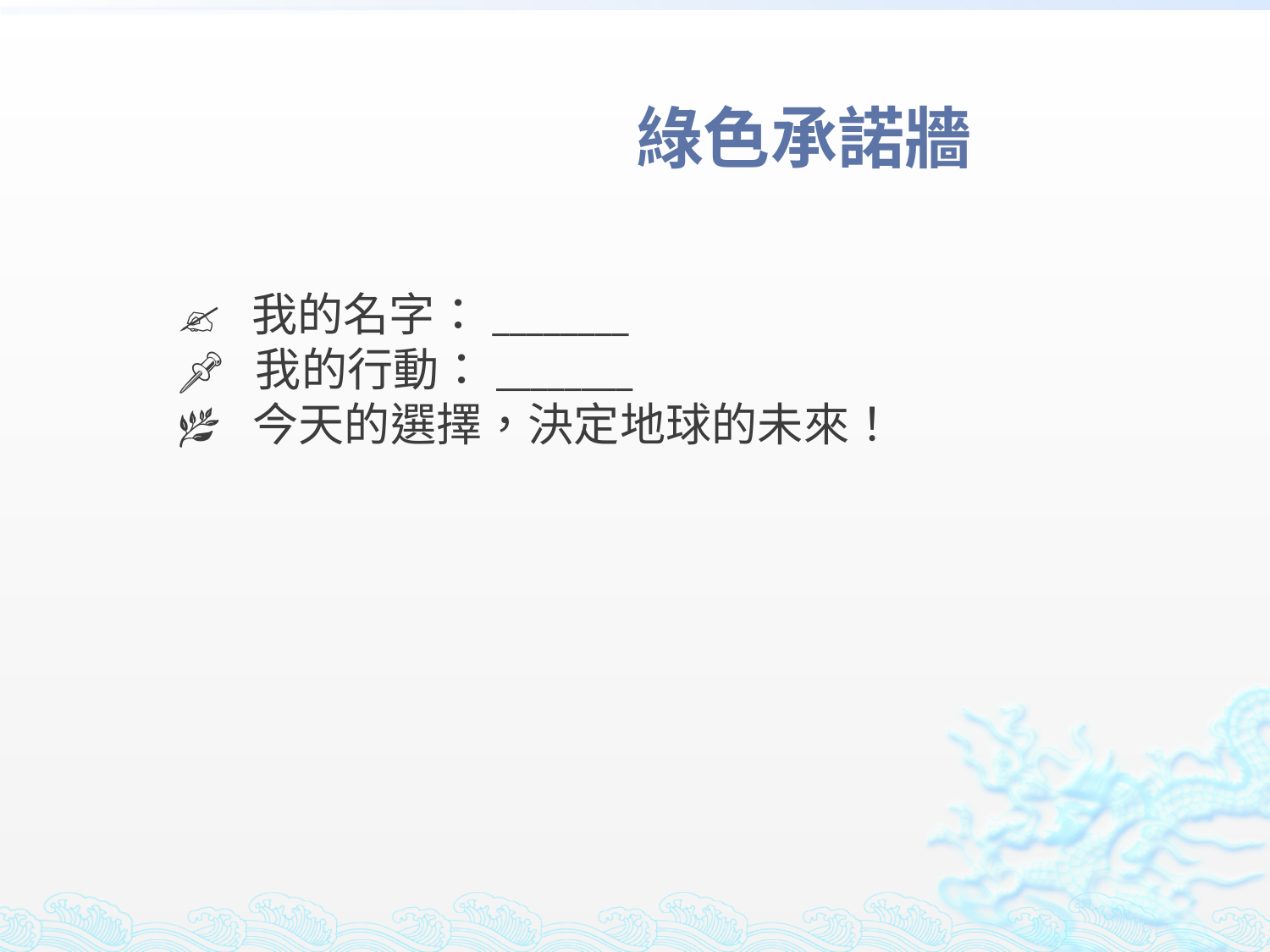

綠色承諾牆

✍  我的名字：________
📌  我的行動：________
🌿  今天的選擇，決定地球的未來！